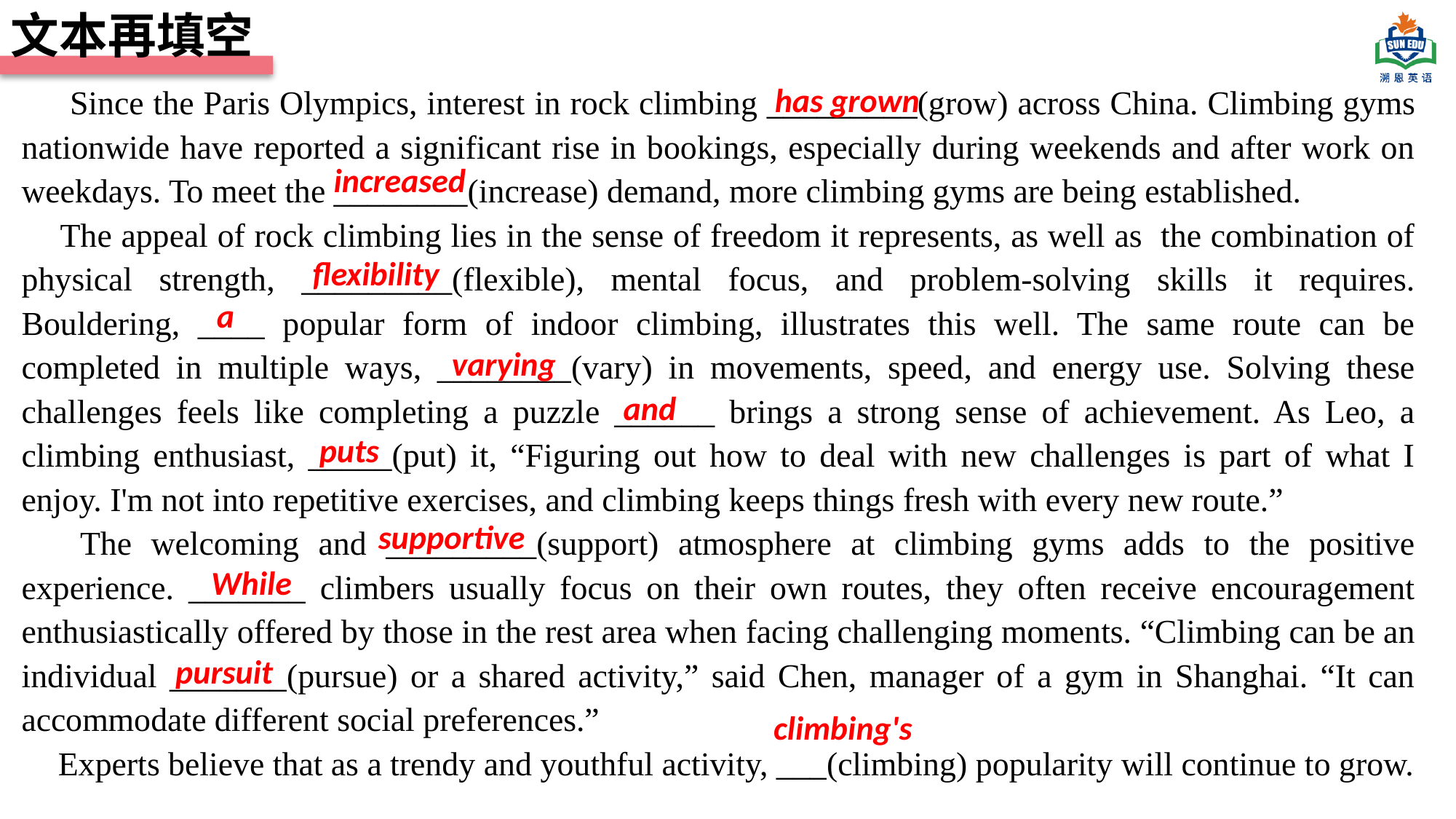

文本再填空

   Since the Paris Olympics, interest in rock climbing _________(grow) across China. Climbing gyms nationwide have reported a significant rise in bookings, especially during weekends and after work on weekdays. To meet the ________(increase) demand, more climbing gyms are being established.
  The appeal of rock climbing lies in the sense of freedom it represents, as well as  the combination of physical strength, _________(flexible), mental focus, and problem-solving skills it requires. Bouldering, ____ popular form of indoor climbing, illustrates this well. The same route can be completed in multiple ways, ________(vary) in movements, speed, and energy use. Solving these challenges feels like completing a puzzle ______ brings a strong sense of achievement. As Leo, a climbing enthusiast, _____(put) it, “Figuring out how to deal with new challenges is part of what I enjoy. I'm not into repetitive exercises, and climbing keeps things fresh with every new route.”
  The welcoming and _________(support) atmosphere at climbing gyms adds to the positive experience. _______ climbers usually focus on their own routes, they often receive encouragement enthusiastically offered by those in the rest area when facing challenging moments. “Climbing can be an individual _______(pursue) or a shared activity,” said Chen, manager of a gym in Shanghai. “It can accommodate different social preferences.”
  Experts believe that as a trendy and youthful activity, ___(climbing) popularity will continue to grow.
has grown
increased
flexibility
a
varying
and
puts
supportive
While
pursuit
climbing's